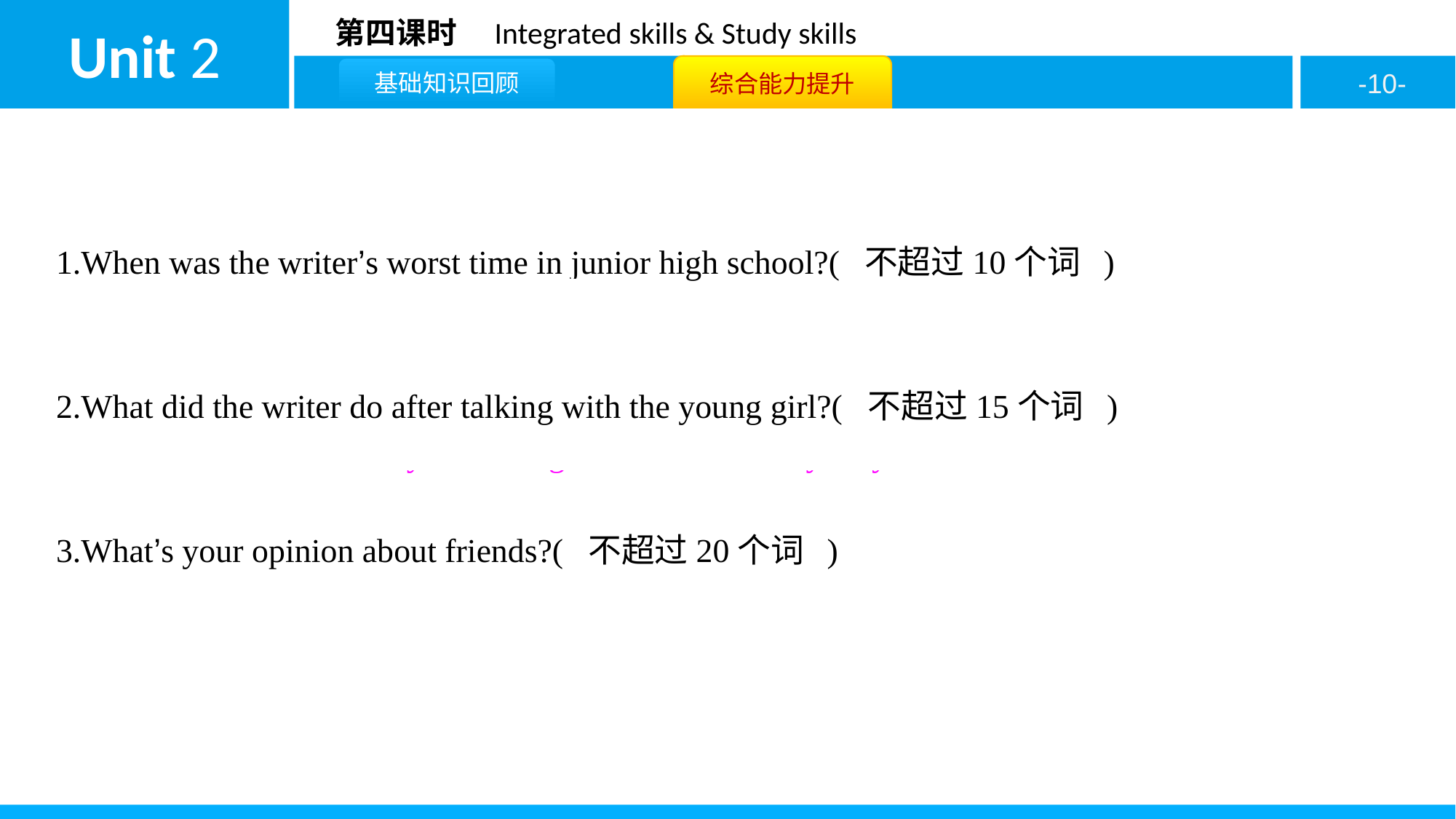

1.When was the writer’s worst time in junior high school?(  不超过10个词  )
The writer’s worst time was at lunch time.

2.What did the writer do after talking with the young girl?(  不超过15个词  )
He/She shared his/her story with the girl and the next day they met for lunch.

3.What’s your opinion about friends?(  不超过20个词  )
A good friend gets you through the hard times,the sad times and the confusing times.